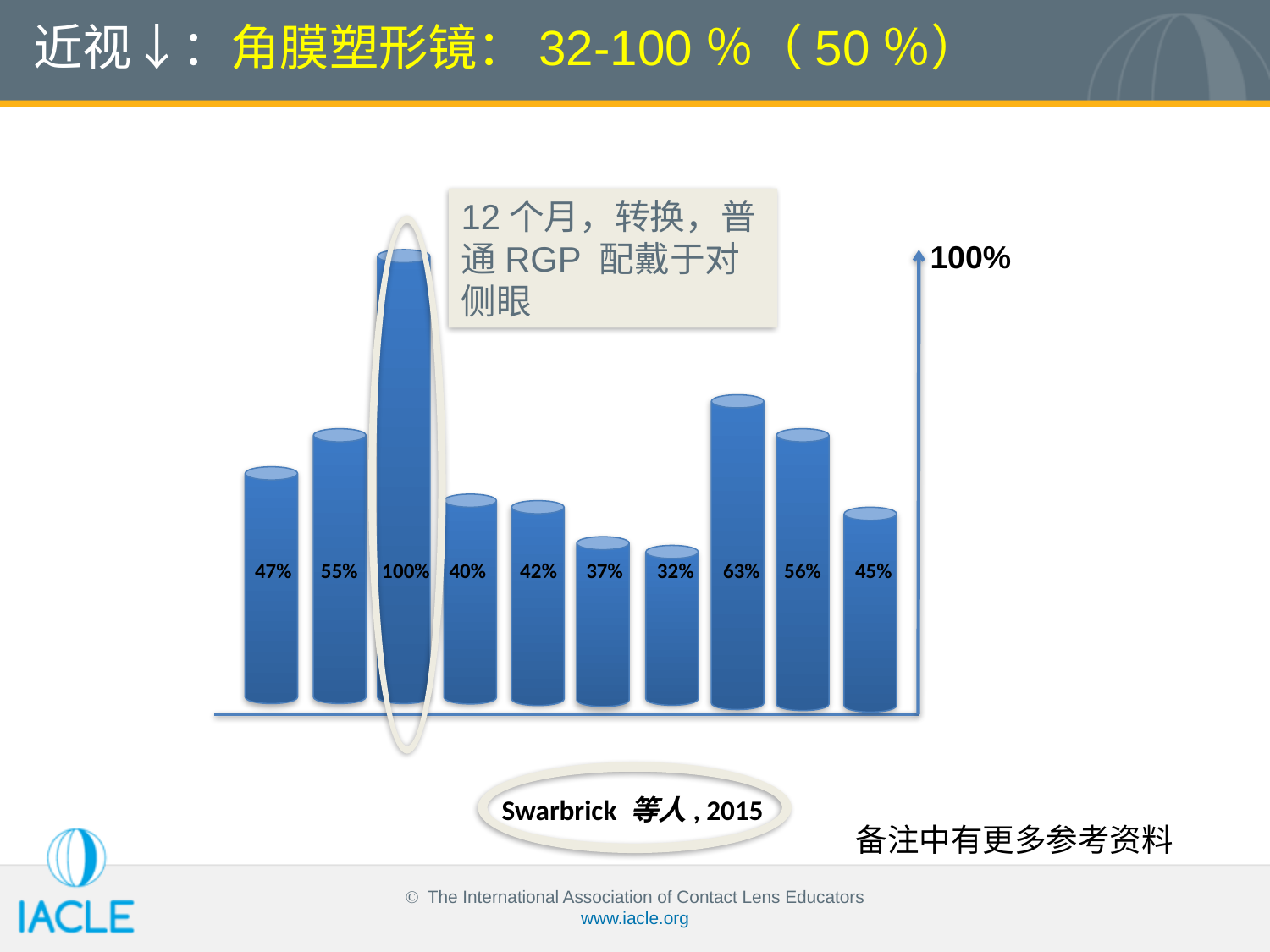

近视↓：角膜塑形镜：32-100％（50％）
12个月，转换，普通RGP 配戴于对侧眼

100%

47%      55%     100%    40%       42%      37%       32%      63%     56%       45%

Swarbrick 等人, 2015
备注中有更多参考资料